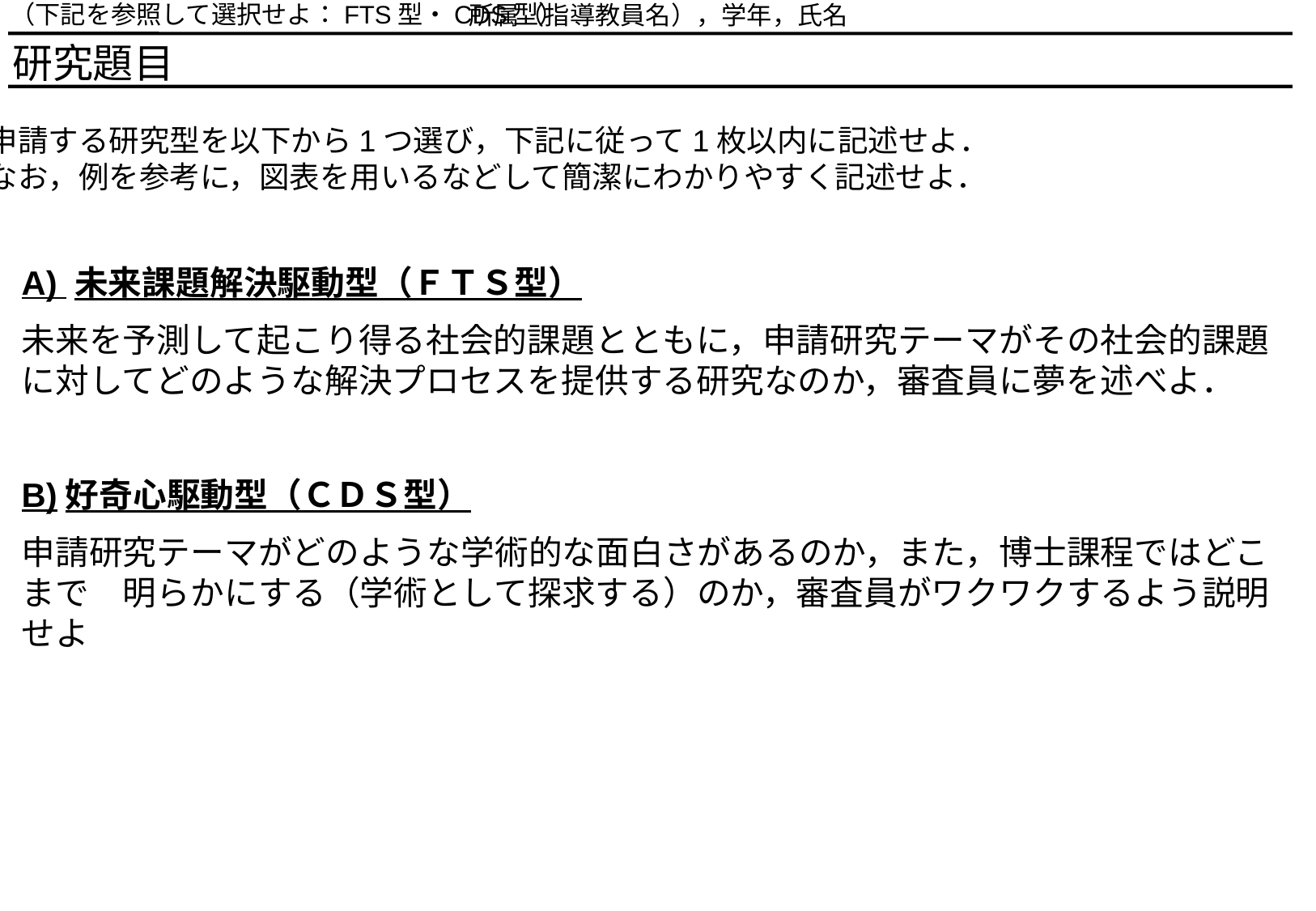

（下記を参照して選択せよ：FTS型・CDS型）
所属（指導教員名），学年，氏名
研究題目

申請する研究型を以下から1つ選び，下記に従って1枚以内に記述せよ．
なお，例を参考に，図表を用いるなどして簡潔にわかりやすく記述せよ．
A) 未来課題解決駆動型（ＦＴＳ型）
未来を予測して起こり得る社会的課題とともに，申請研究テーマがその社会的課題に対してどのような解決プロセスを提供する研究なのか，審査員に夢を述べよ．

B)好奇心駆動型（ＣＤＳ型）
申請研究テーマがどのような学術的な面白さがあるのか，また，博士課程ではどこまで　明らかにする（学術として探求する）のか，審査員がワクワクするよう説明せよ